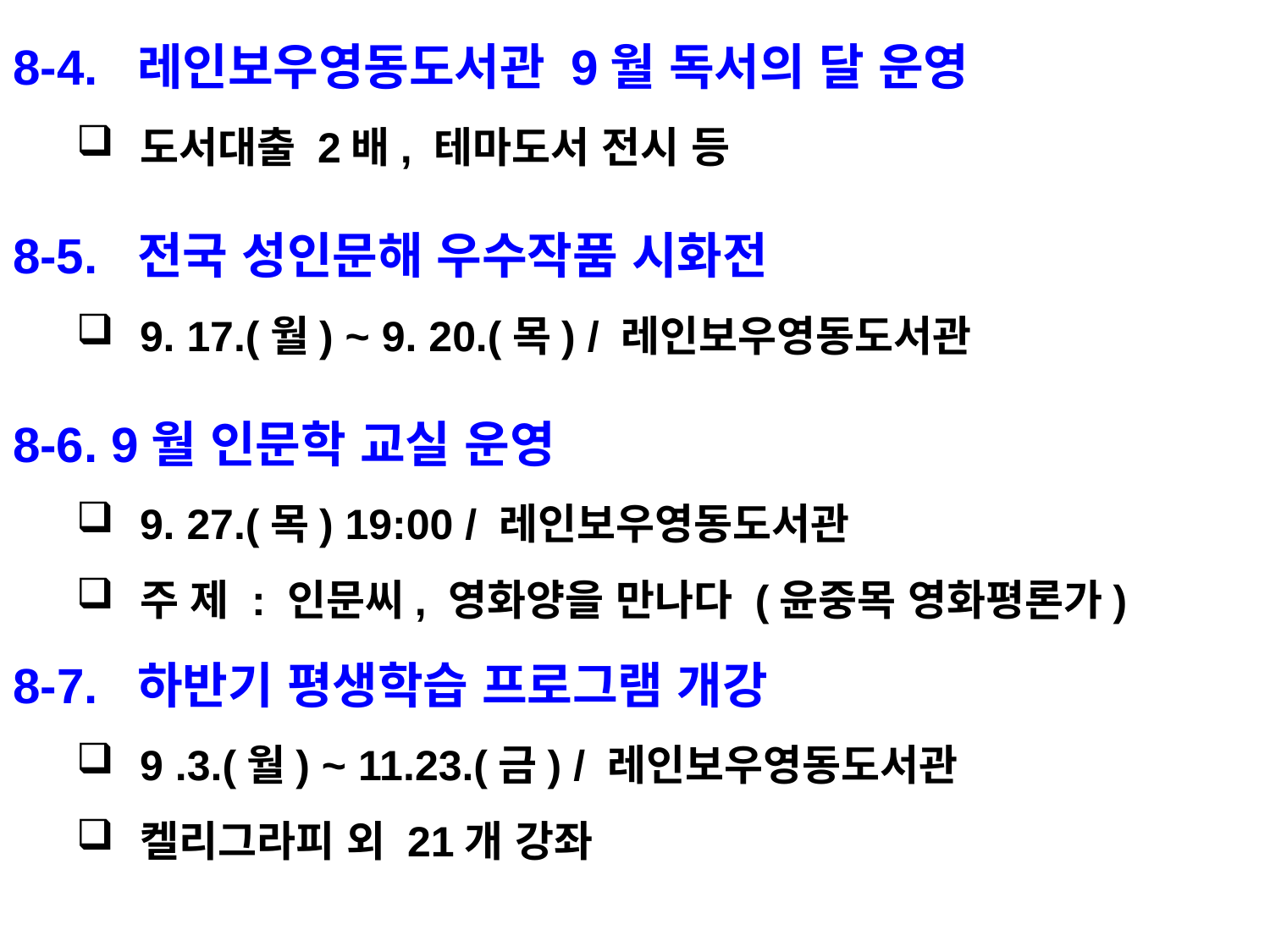

8-4.  레인보우영동도서관 9월 독서의 달 운영
도서대출 2배, 테마도서 전시 등
8-5.  전국 성인문해 우수작품 시화전
9. 17.(월) ~ 9. 20.(목) / 레인보우영동도서관
8-6. 9월 인문학 교실 운영
9. 27.(목) 19:00 / 레인보우영동도서관
주 제 : 인문씨, 영화양을 만나다 (윤중목 영화평론가)

8-7.  하반기 평생학습 프로그램 개강
9 .3.(월) ~ 11.23.(금) / 레인보우영동도서관
켈리그라피 외 21개 강좌